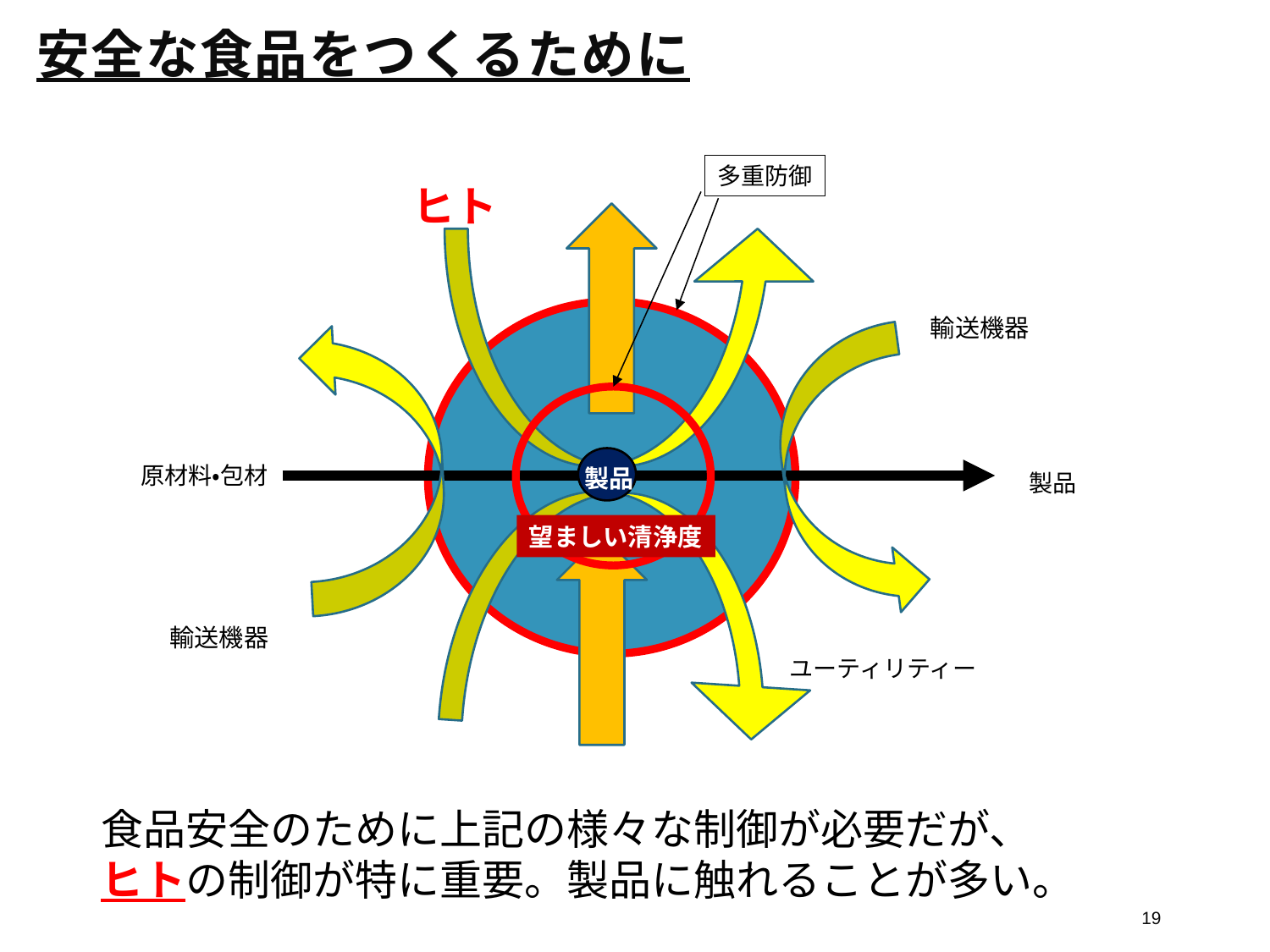

安全な食品をつくるために
多重防御
ヒト

製品

原材料・包材
製品

ユーティリティー

輸送機器

製品
望ましい清浄度

輸送機器
食品安全のために上記の様々な制御が必要だが、
ヒトの制御が特に重要。製品に触れることが多い。
19